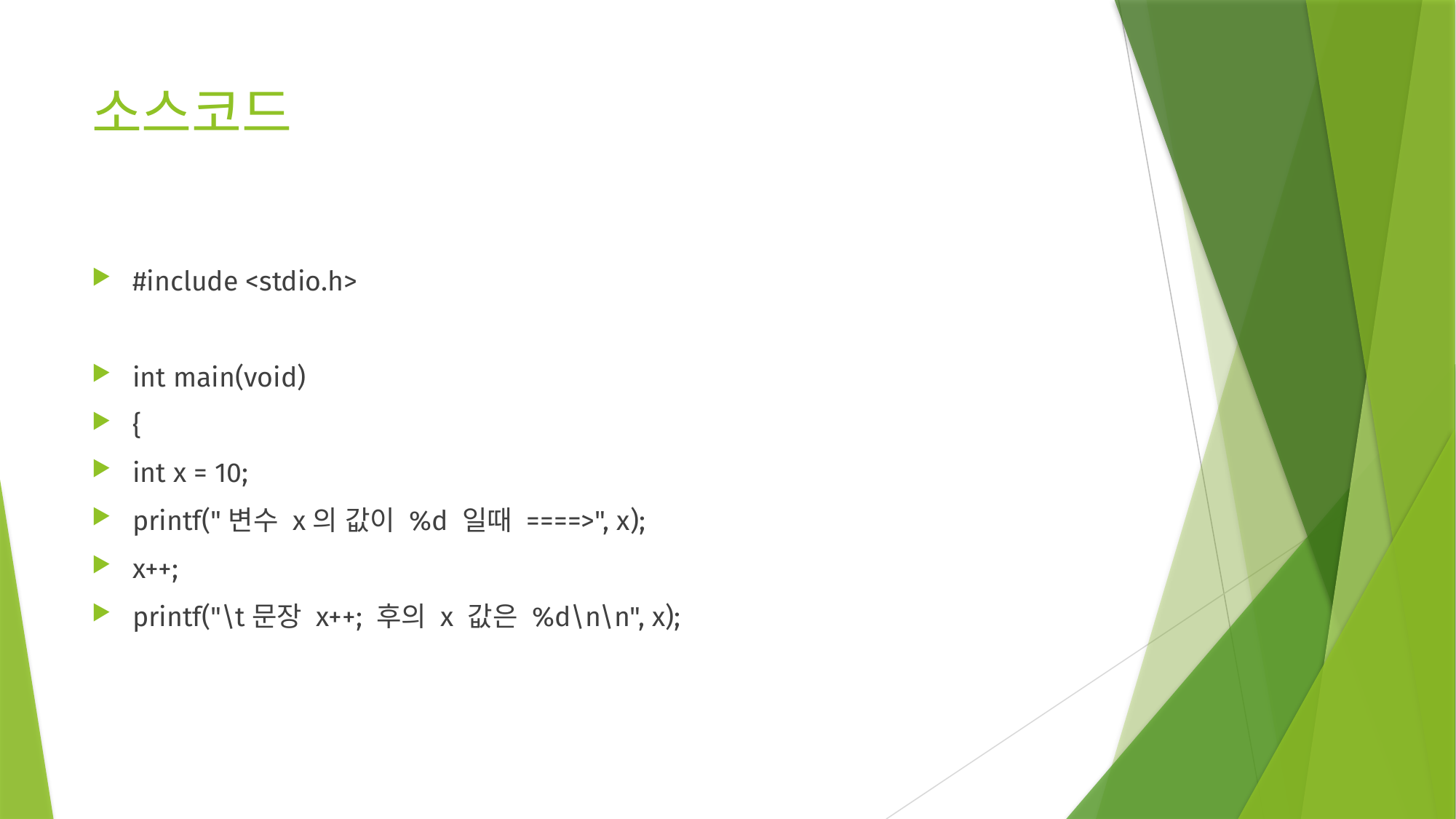

# 소스코드
#include <stdio.h>

int main(void)
{
int x = 10;
printf("변수 x의 값이 %d 일때 ====>", x);
x++;
printf("\t문장 x++; 후의 x 값은 %d\n\n", x);